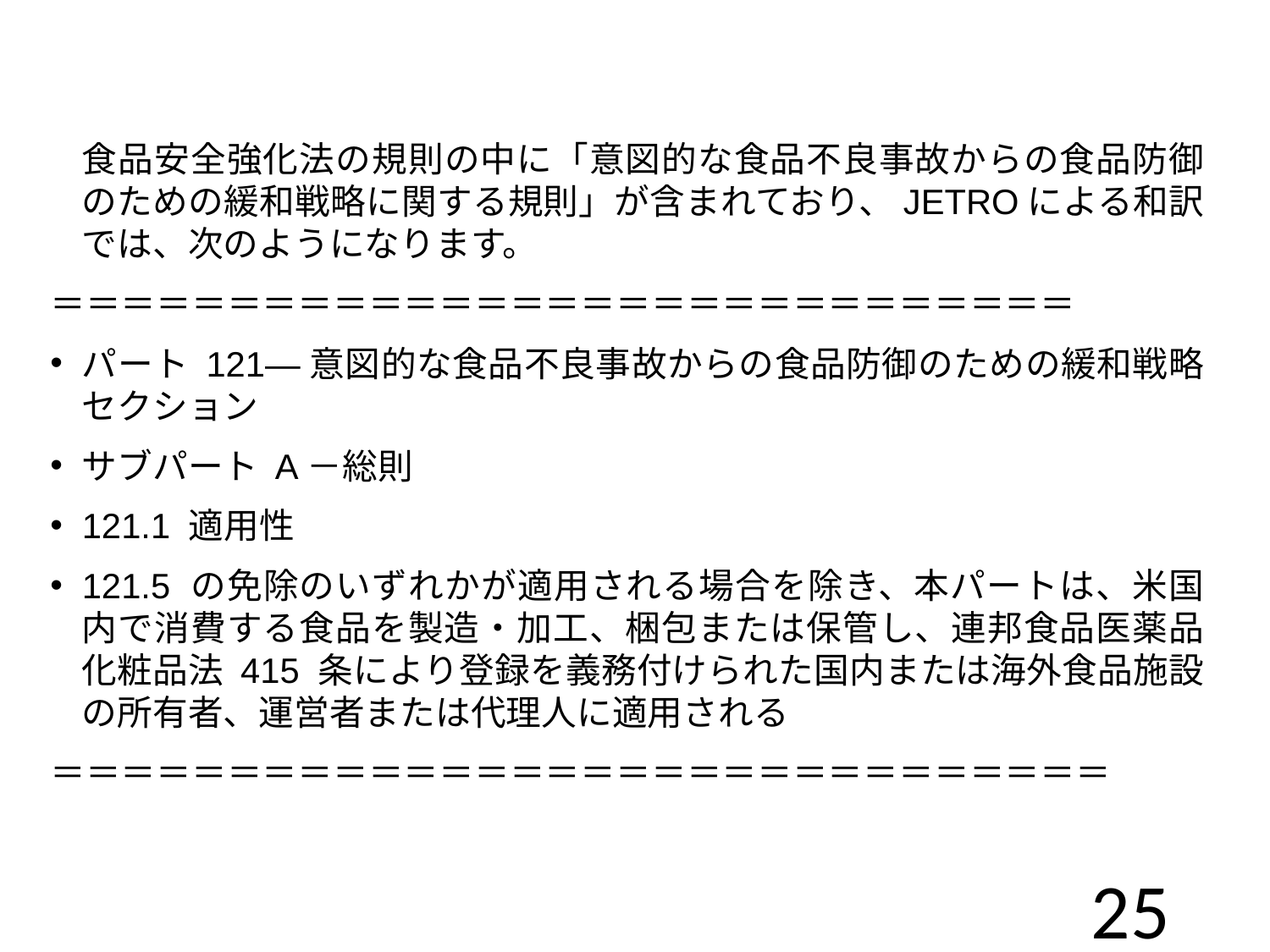

食品安全強化法の規則の中に「意図的な食品不良事故からの食品防御のための緩和戦略に関する規則」が含まれており、JETROによる和訳では、次のようになります。
＝＝＝＝＝＝＝＝＝＝＝＝＝＝＝＝＝＝＝＝＝＝＝＝＝＝＝＝＝
パート 121―意図的な食品不良事故からの食品防御のための緩和戦略 セクション
サブパート A－総則
121.1 適用性
121.5 の免除のいずれかが適用される場合を除き、本パートは、米国内で消費する食品を製造・加工、梱包または保管し、連邦食品医薬品化粧品法 415 条により登録を義務付けられた国内または海外食品施設の所有者、運営者または代理人に適用される
＝＝＝＝＝＝＝＝＝＝＝＝＝＝＝＝＝＝＝＝＝＝＝＝＝＝＝＝＝＝
25